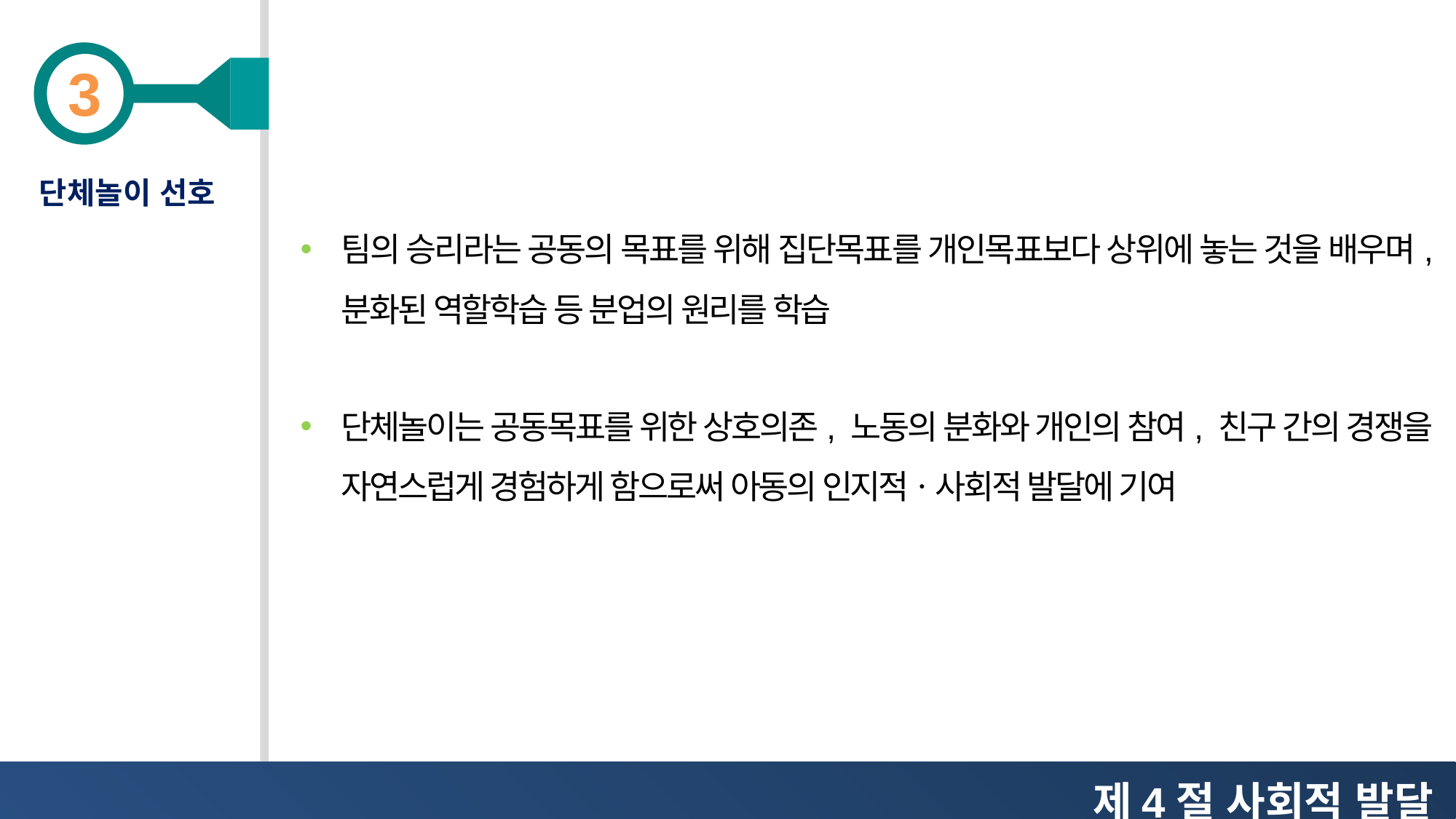

단체놀이 선호
팀의 승리라는 공동의 목표를 위해 집단목표를 개인목표보다 상위에 놓는 것을 배우며, 분화된 역할학습 등 분업의 원리를 학습

단체놀이는 공동목표를 위한 상호의존, 노동의 분화와 개인의 참여, 친구 간의 경쟁을 자연스럽게 경험하게 함으로써 아동의 인지적ㆍ사회적 발달에 기여
제4절 사회적 발달